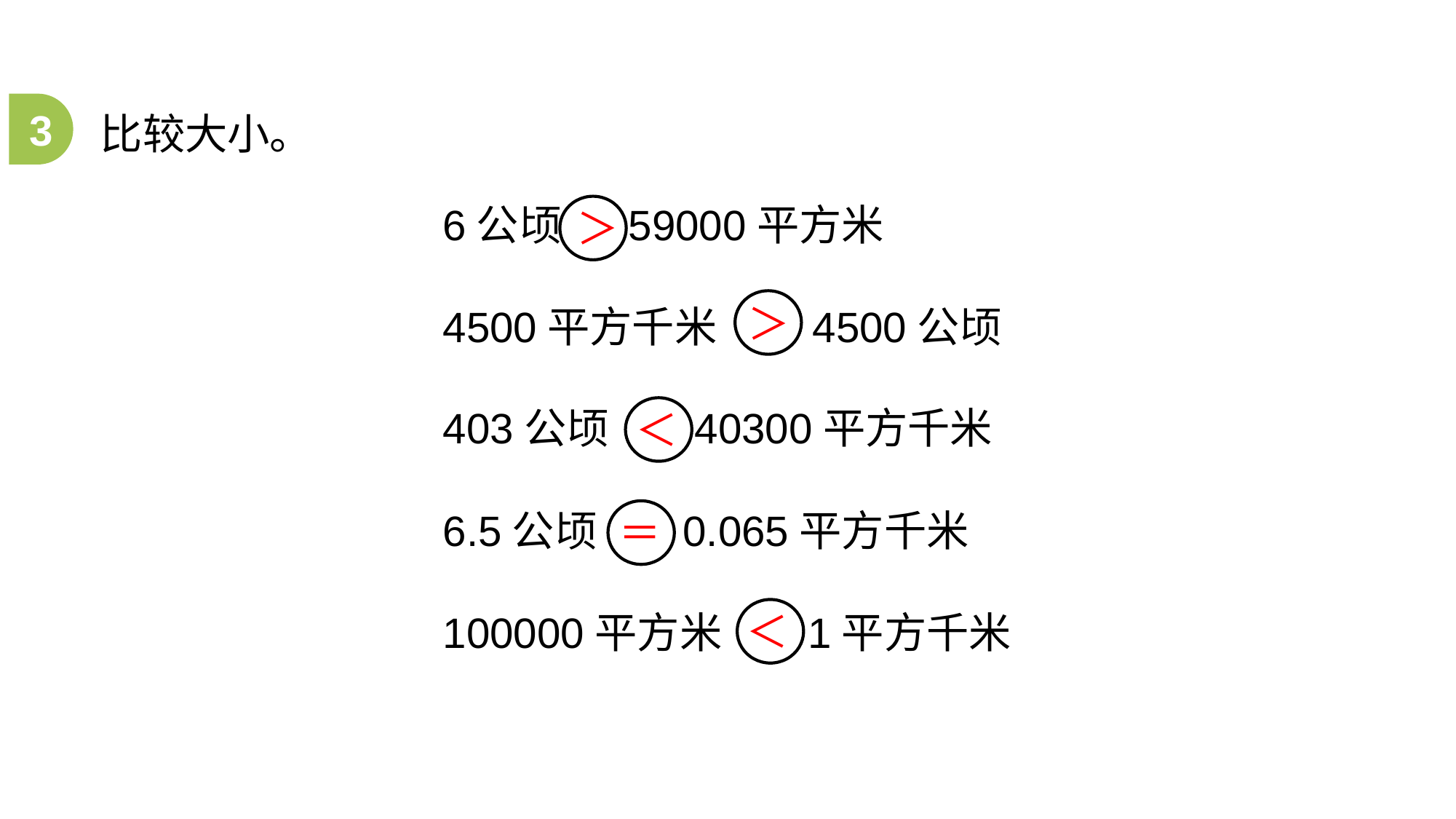

3
比较大小。
6公顷      59000平方米

4500平方千米         4500公顷

403公顷        40300平方千米

6.5公顷        0.065平方千米

100000平方米        1平方千米

＞
＞
＜
＝
＜